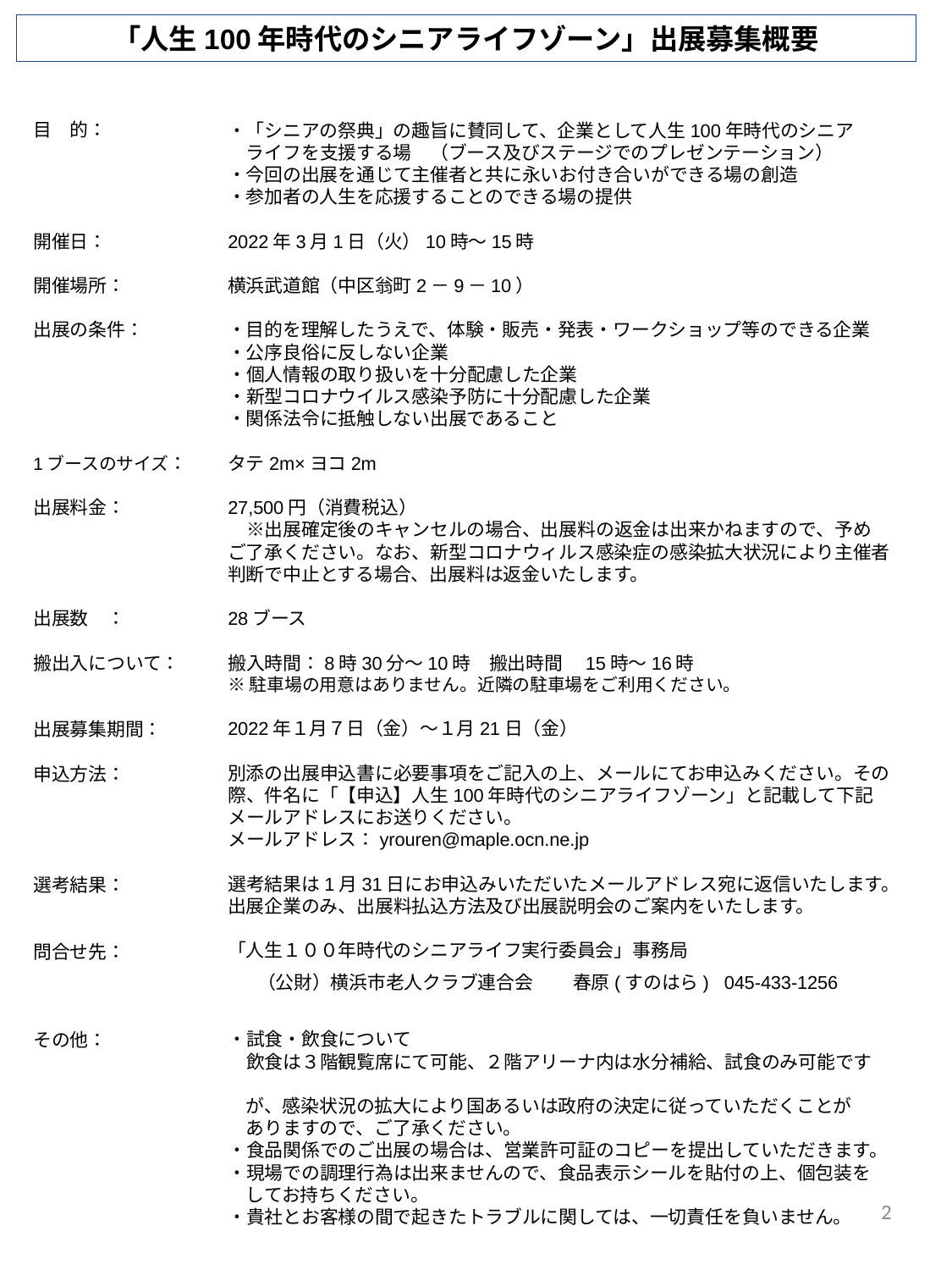

「人生100年時代のシニアライフゾーン」出展募集概要
目　的：

開催日：

開催場所：

出展の条件：

1ブースのサイズ：

出展料金：

出展数　：

搬出入について：

出展募集期間：

申込方法：

選考結果：

問合せ先：

その他：

・「シニアの祭典」の趣旨に賛同して、企業として人生100年時代のシニア
　ライフを支援する場　（ブース及びステージでのプレゼンテーション）
・今回の出展を通じて主催者と共に永いお付き合いができる場の創造
・参加者の人生を応援することのできる場の提供

2022年3月1日（火）10時～15時

横浜武道館（中区翁町2－9－10）

・目的を理解したうえで、体験・販売・発表・ワークショップ等のできる企業
・公序良俗に反しない企業
・個人情報の取り扱いを十分配慮した企業
・新型コロナウイルス感染予防に十分配慮した企業
・関係法令に抵触しない出展であること

タテ2m×ヨコ2m

27,500円（消費税込）
　※出展確定後のキャンセルの場合、出展料の返金は出来かねますので、予め　ご了承ください。なお、新型コロナウィルス感染症の感染拡大状況により主催者判断で中止とする場合、出展料は返金いたします。

28ブース

搬入時間：8時30分～10時　搬出時間　15時～16時
※駐車場の用意はありません。近隣の駐車場をご利用ください。

2022年１月７日（金）～１月21日（金）

別添の出展申込書に必要事項をご記入の上、メールにてお申込みください。その際、件名に「【申込】人生100年時代のシニアライフゾーン」と記載して下記メールアドレスにお送りください。
メールアドレス：yrouren@maple.ocn.ne.jp

選考結果は1月31日にお申込みいただいたメールアドレス宛に返信いたします。
出展企業のみ、出展料払込方法及び出展説明会のご案内をいたします。

「人生１００年時代のシニアライフ実行委員会」事務局

・試食・飲食について
　飲食は３階観覧席にて可能、２階アリーナ内は水分補給、試食のみ可能です　　　　　　　　　
　が、感染状況の拡大により国あるいは政府の決定に従っていただくことが
　ありますので、ご了承ください。
・食品関係でのご出展の場合は、営業許可証のコピーを提出していただきます。
・現場での調理行為は出来ませんので、食品表示シールを貼付の上、個包装を
　してお持ちください。
・貴社とお客様の間で起きたトラブルに関しては、一切責任を負いません。
（公財）横浜市老人クラブ連合会

春原(すのはら)   045-433-1256
2